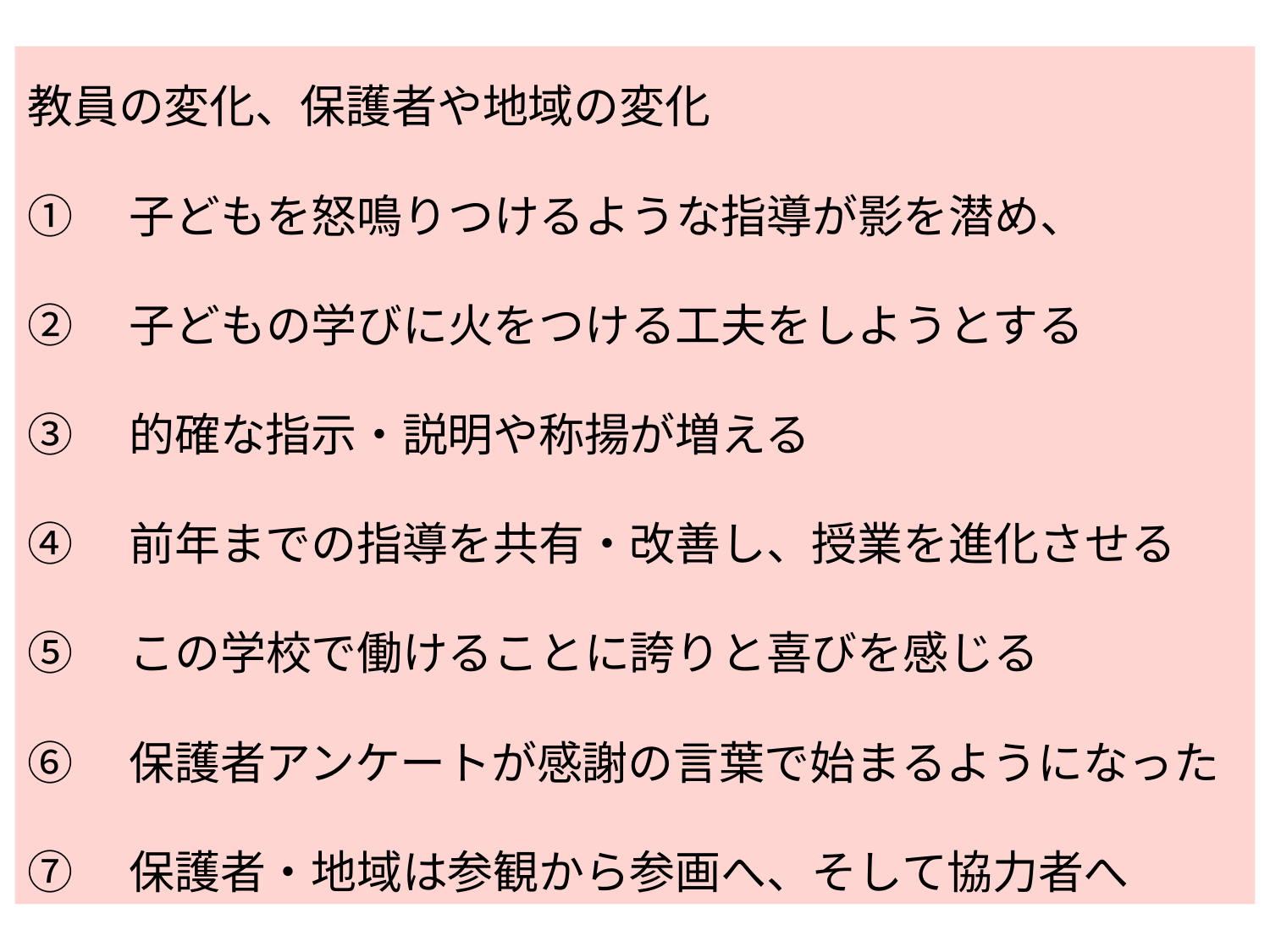

教員の変化、保護者や地域の変化

①　子どもを怒鳴りつけるような指導が影を潜め、

②　子どもの学びに火をつける工夫をしようとする

③　的確な指示・説明や称揚が増える

④　前年までの指導を共有・改善し、授業を進化させる

⑤　この学校で働けることに誇りと喜びを感じる

⑥　保護者アンケートが感謝の言葉で始まるようになった

⑦　保護者・地域は参観から参画へ、そして協力者へ